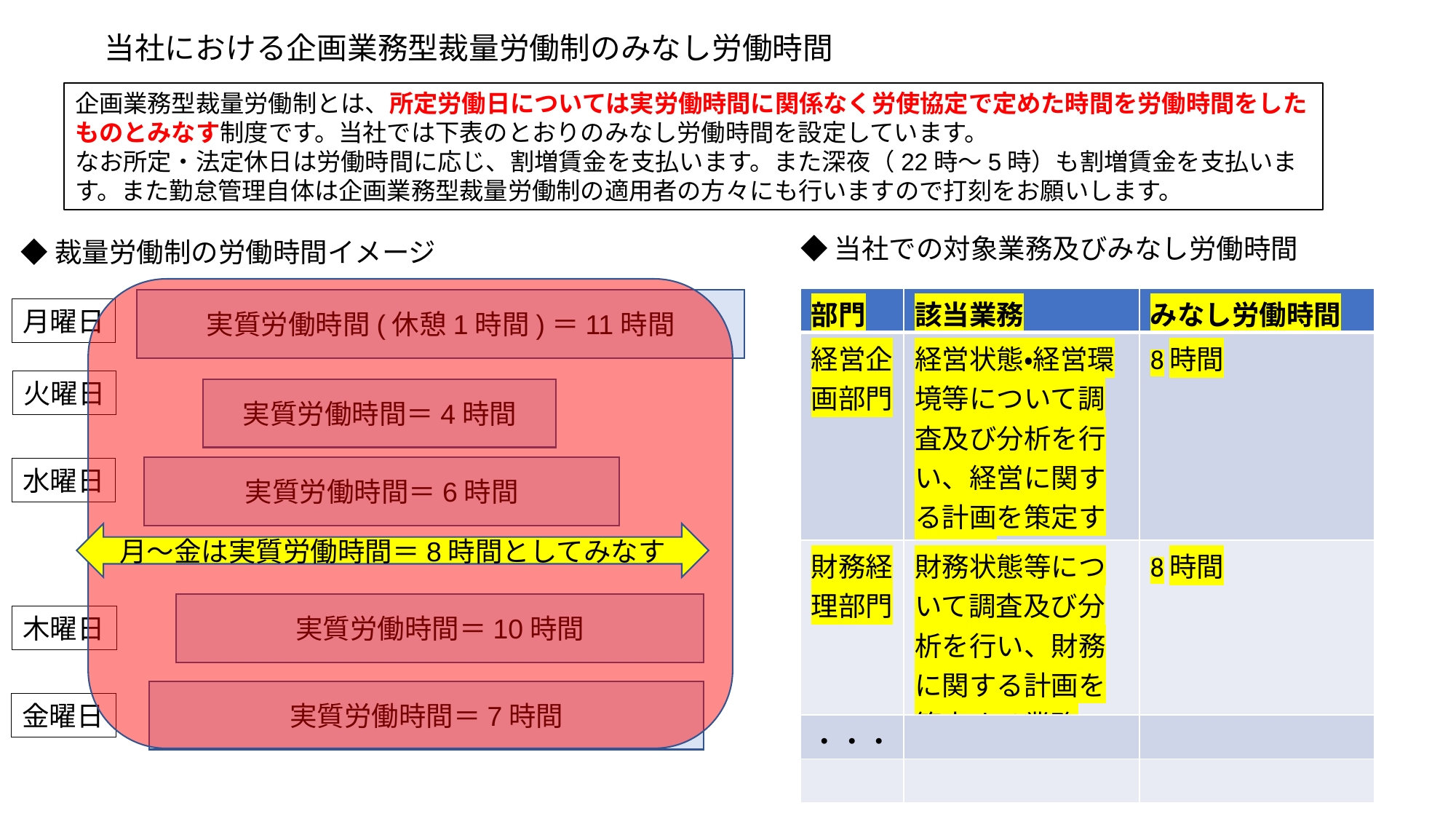

当社における企画業務型裁量労働制のみなし労働時間
企画業務型裁量労働制とは、所定労働日については実労働時間に関係なく労使協定で定めた時間を労働時間をしたものとみなす制度です。当社では下表のとおりのみなし労働時間を設定しています。
なお所定・法定休日は労働時間に応じ、割増賃金を支払います。また深夜（22時～5時）も割増賃金を支払います。また勤怠管理自体は企画業務型裁量労働制の適用者の方々にも行いますので打刻をお願いします。
◆当社での対象業務及びみなし労働時間
◆裁量労働制の労働時間イメージ

| 部門 | 該当業務 | みなし労働時間 |
| --- | --- | --- |
| 経営企画部門 | 経営状態・経営環境等について調査及び分析を行い、経営に関する計画を策定する業務 | 8時間 |
| 財務経理部門 | 財務状態等について調査及び分析を行い、財務に関する計画を策定する業務 | 8時間 |
| ・・・ |  |  |
|  |  |  |
実質労働時間(休憩1時間)＝11時間
月曜日
火曜日
実質労働時間＝4時間
実質労働時間＝6時間
水曜日
月～金は実質労働時間＝8時間としてみなす
実質労働時間＝10時間
木曜日
実質労働時間＝7時間
金曜日
6
6